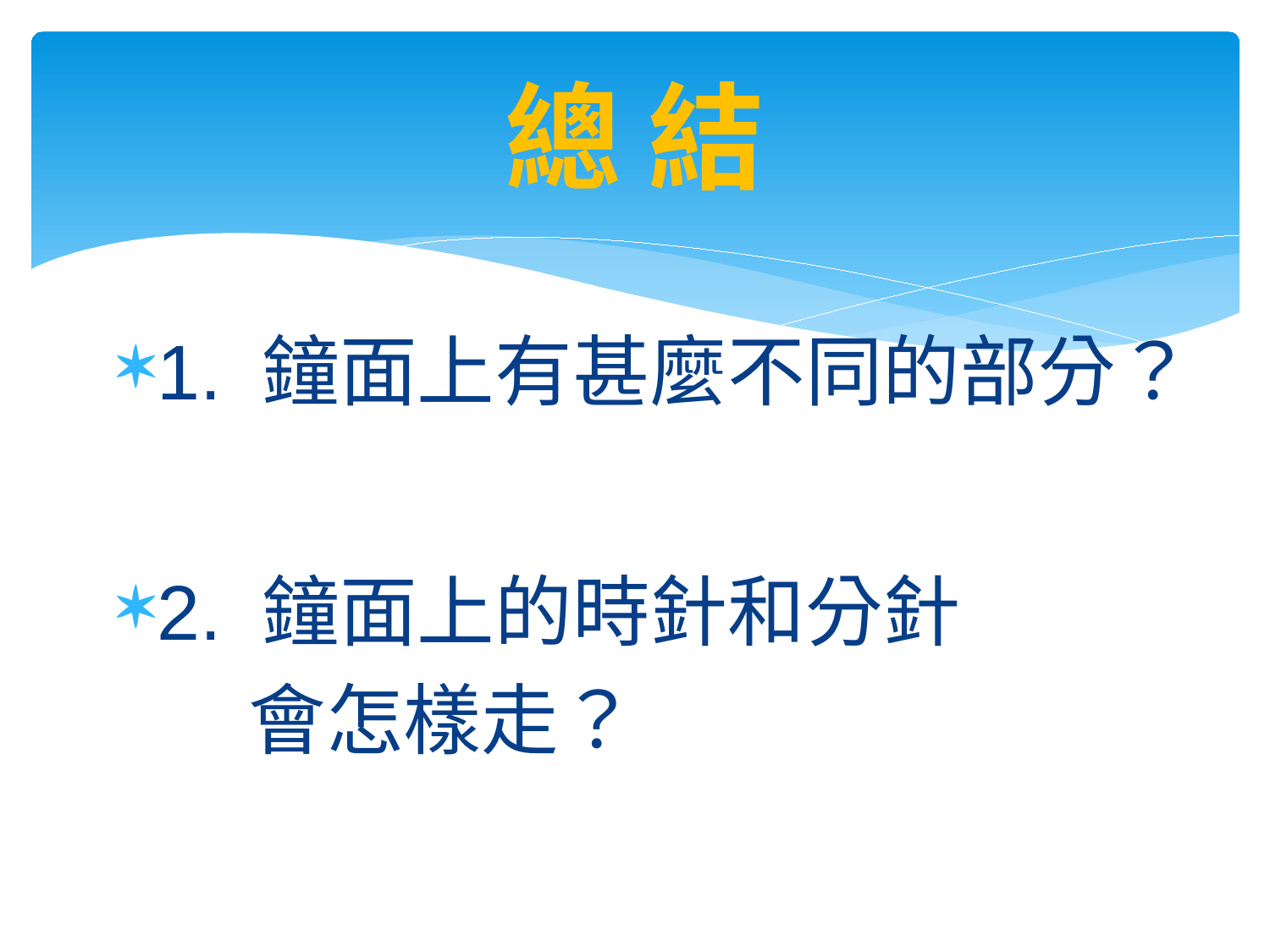

# 總 結
1. 鐘面上有甚麼不同的部分？
2. 鐘面上的時針和分針
  　會怎樣走？